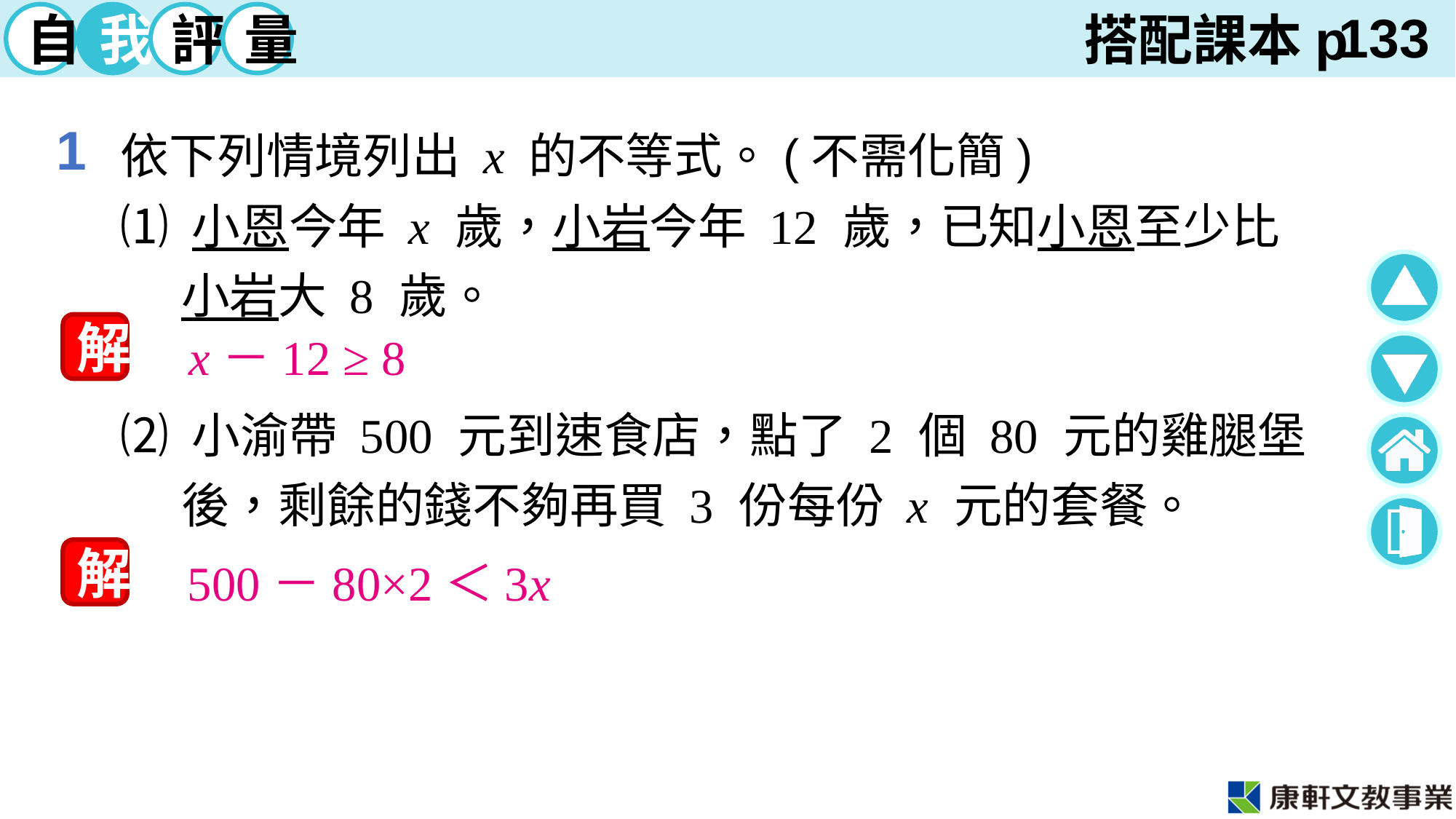

133
依下列情境列出 x 的不等式。(不需化簡)
⑴ 小恩今年 x 歲，小岩今年 12 歲，已知小恩至少比小岩大 8 歲。

⑵ 小渝帶 500 元到速食店，點了 2 個 80 元的雞腿堡後，剩餘的錢不夠再買 3 份每份 x 元的套餐。
1
x－12 ≥ 8
解
500－80×2＜3x
解